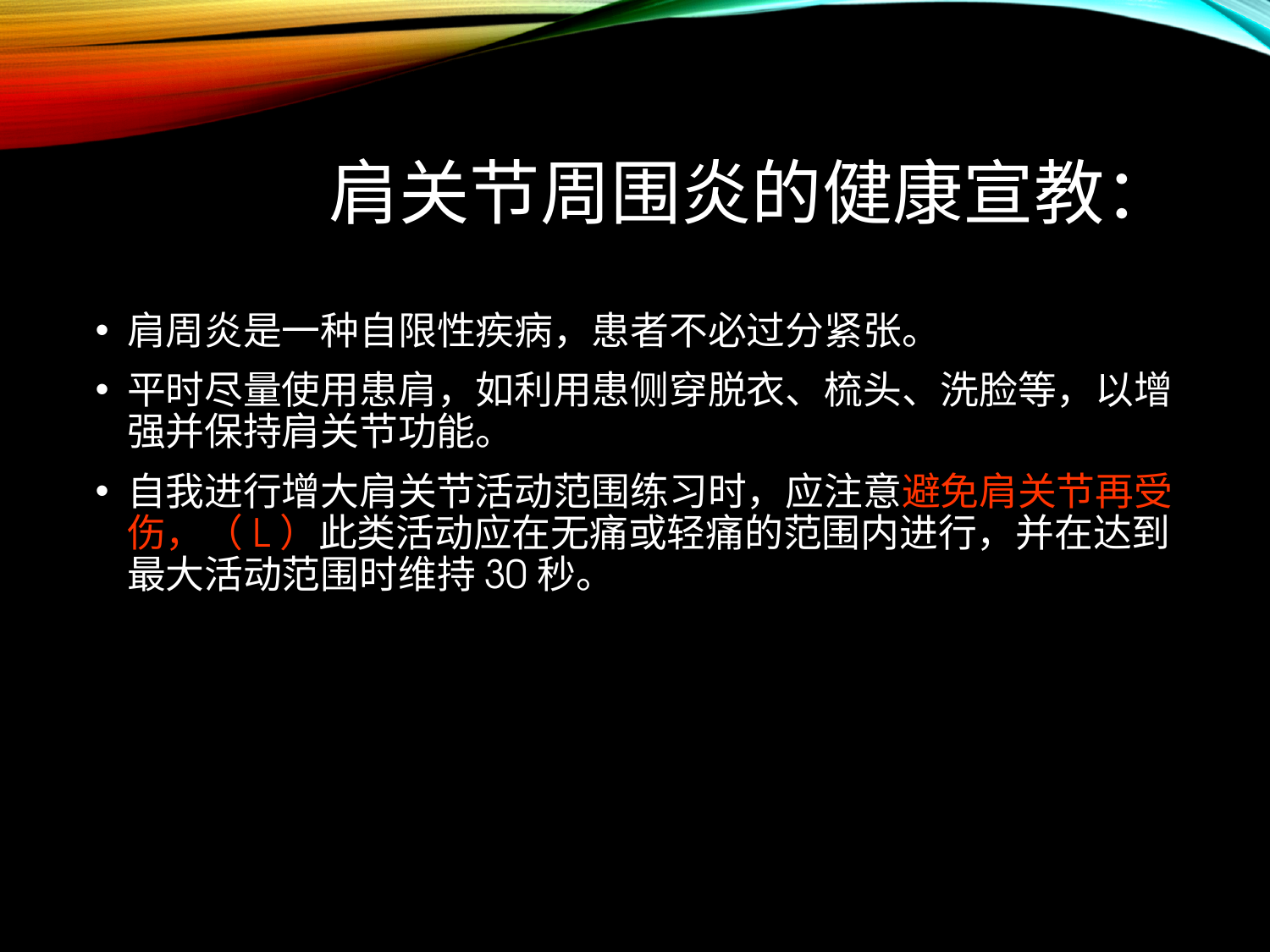

# 肩关节周围炎的健康宣教：
肩周炎是一种自限性疾病，患者不必过分紧张。
平时尽量使用患肩，如利用患侧穿脱衣、梳头、洗脸等，以增强并保持肩关节功能。
自我进行增大肩关节活动范围练习时，应注意避免肩关节再受伤，（L）此类活动应在无痛或轻痛的范围内进行，并在达到最大活动范围时维持30秒。